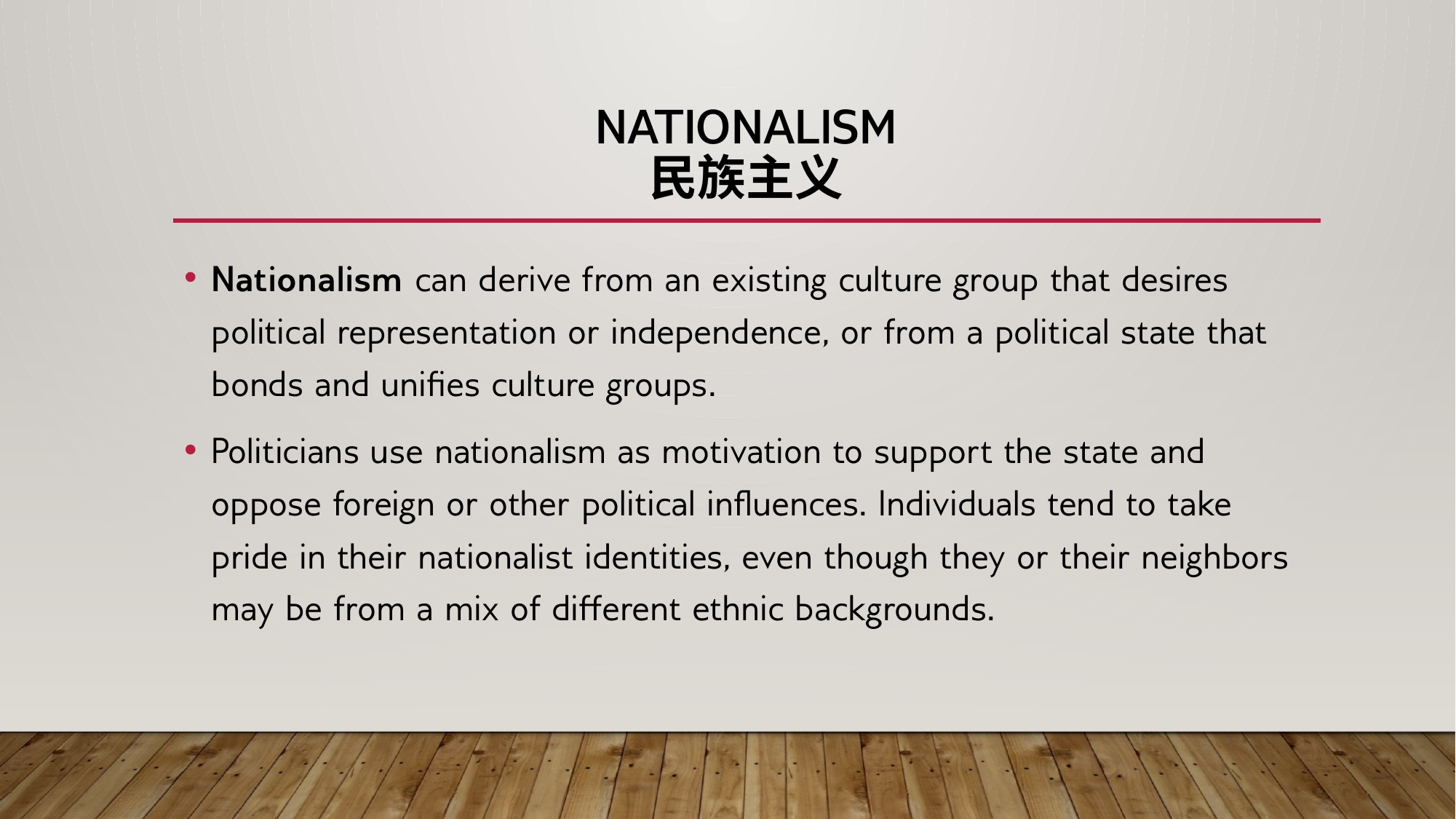

# NATIONALISM 民族主义
Nationalism can derive from an existing culture group that desires political representation or independence, or from a political state that bonds and unifies culture groups.
Politicians use nationalism as motivation to support the state and oppose foreign or other political influences. Individuals tend to take pride in their nationalist identities, even though they or their neighbors may be from a mix of different ethnic backgrounds.